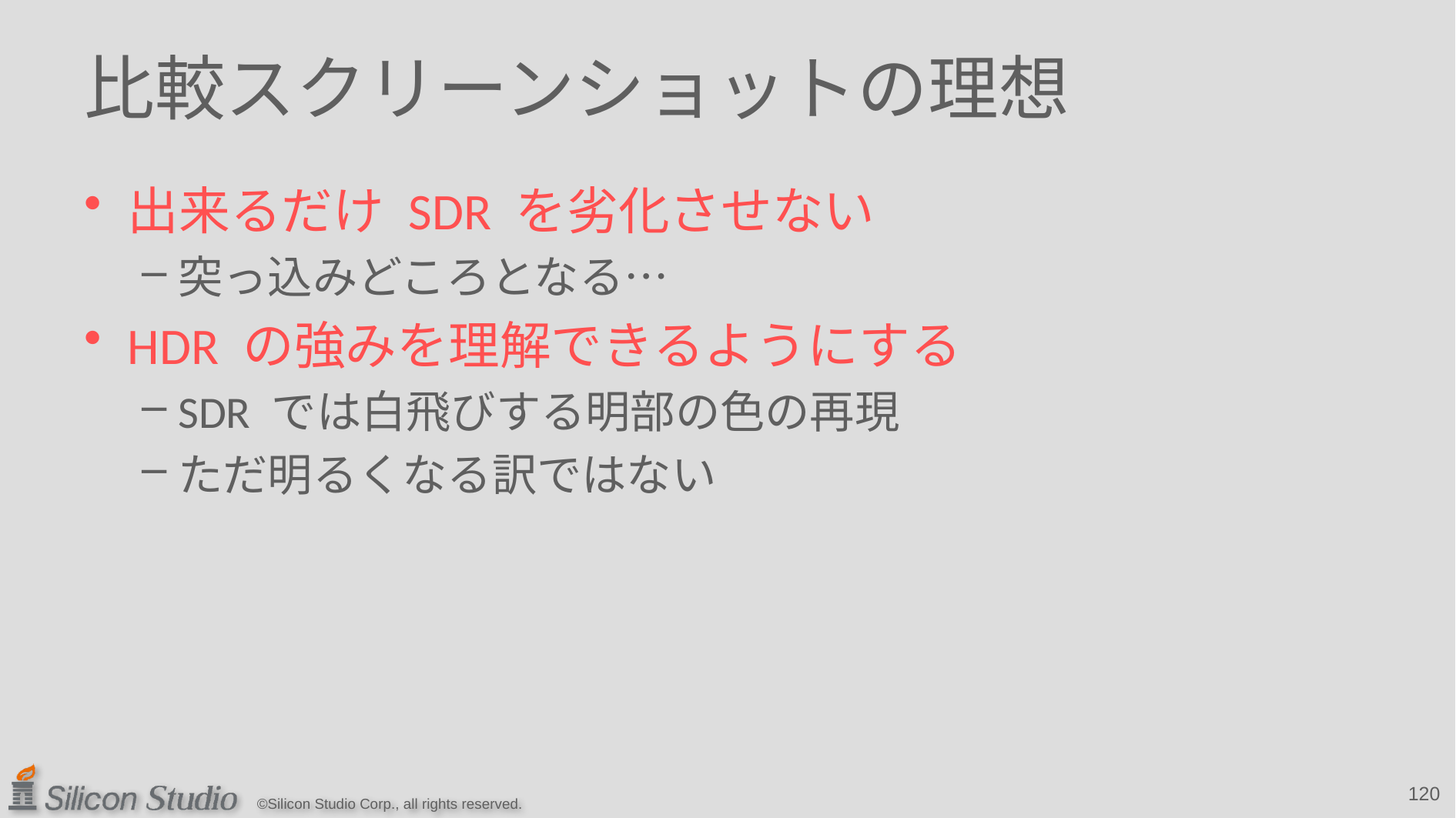

# 比較スクリーンショットの理想
出来るだけ SDR を劣化させない
突っ込みどころとなる…
HDR の強みを理解できるようにする
SDR では白飛びする明部の色の再現
ただ明るくなる訳ではない
120